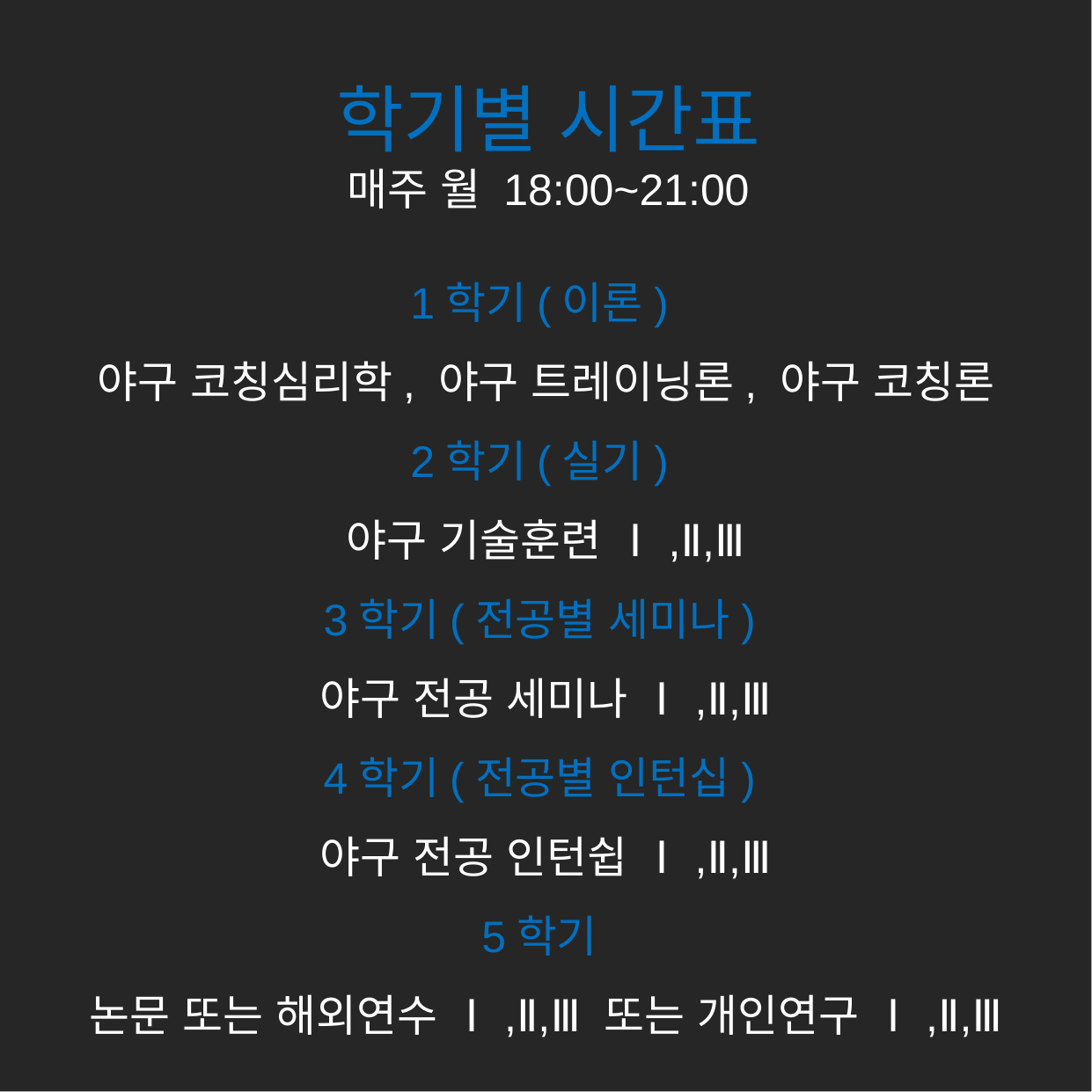

#
학기별 시간표
매주 월 18:00~21:00
1학기(이론)
야구 코칭심리학, 야구 트레이닝론, 야구 코칭론
2학기(실기)
야구 기술훈련 Ⅰ,Ⅱ,Ⅲ
3학기(전공별 세미나)
야구 전공 세미나 Ⅰ,Ⅱ,Ⅲ
4학기(전공별 인턴십)
야구 전공 인턴쉽 Ⅰ,Ⅱ,Ⅲ
5학기
논문 또는 해외연수 Ⅰ,Ⅱ,Ⅲ 또는 개인연구 Ⅰ,Ⅱ,Ⅲ